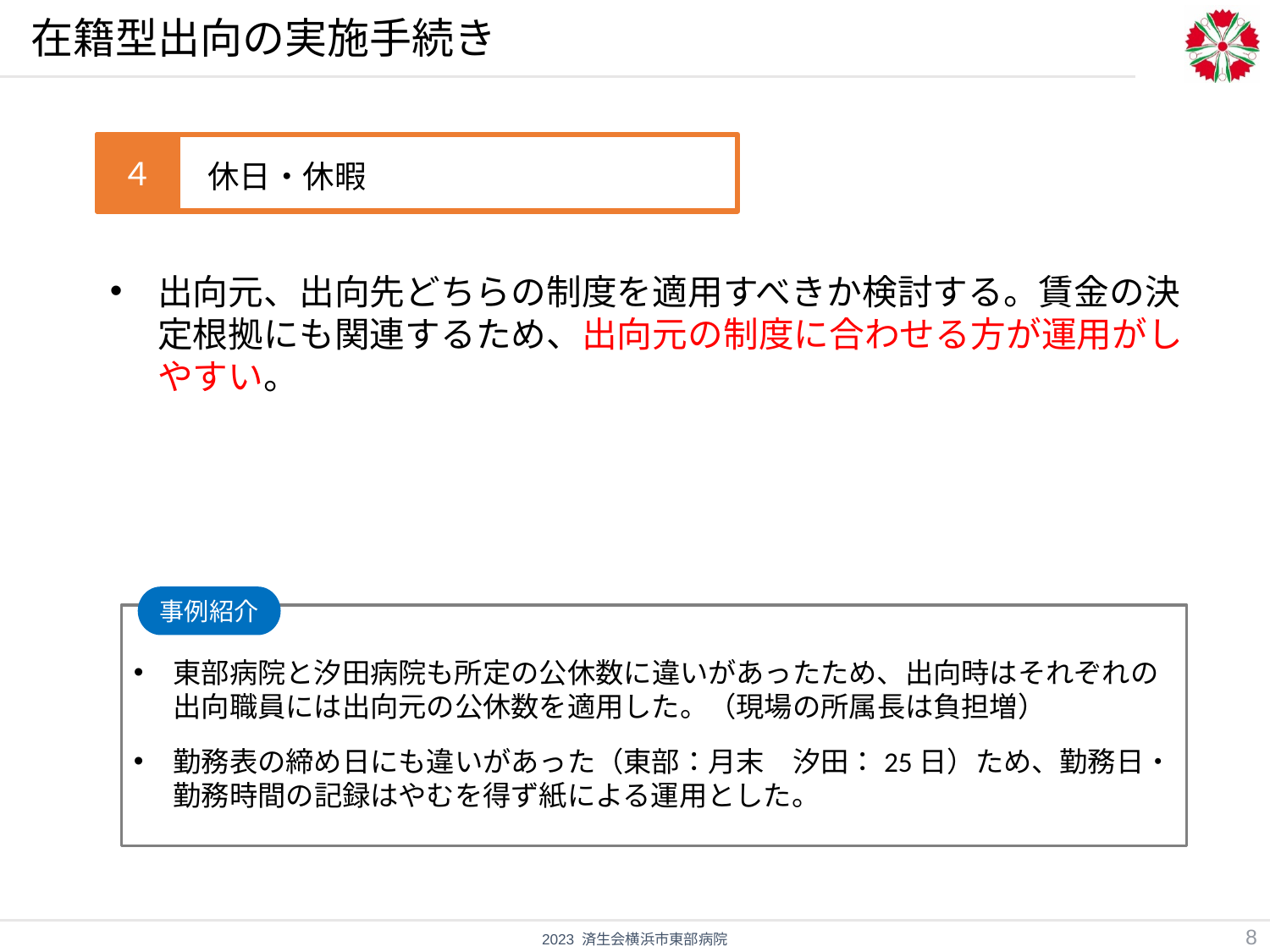

# 在籍型出向の実施手続き
休日・休暇
４
出向元、出向先どちらの制度を適用すべきか検討する。賃金の決定根拠にも関連するため、出向元の制度に合わせる方が運用がしやすい。
事例紹介
東部病院と汐田病院も所定の公休数に違いがあったため、出向時はそれぞれの出向職員には出向元の公休数を適用した。（現場の所属長は負担増）
勤務表の締め日にも違いがあった（東部：月末　汐田：25日）ため、勤務日・勤務時間の記録はやむを得ず紙による運用とした。
8